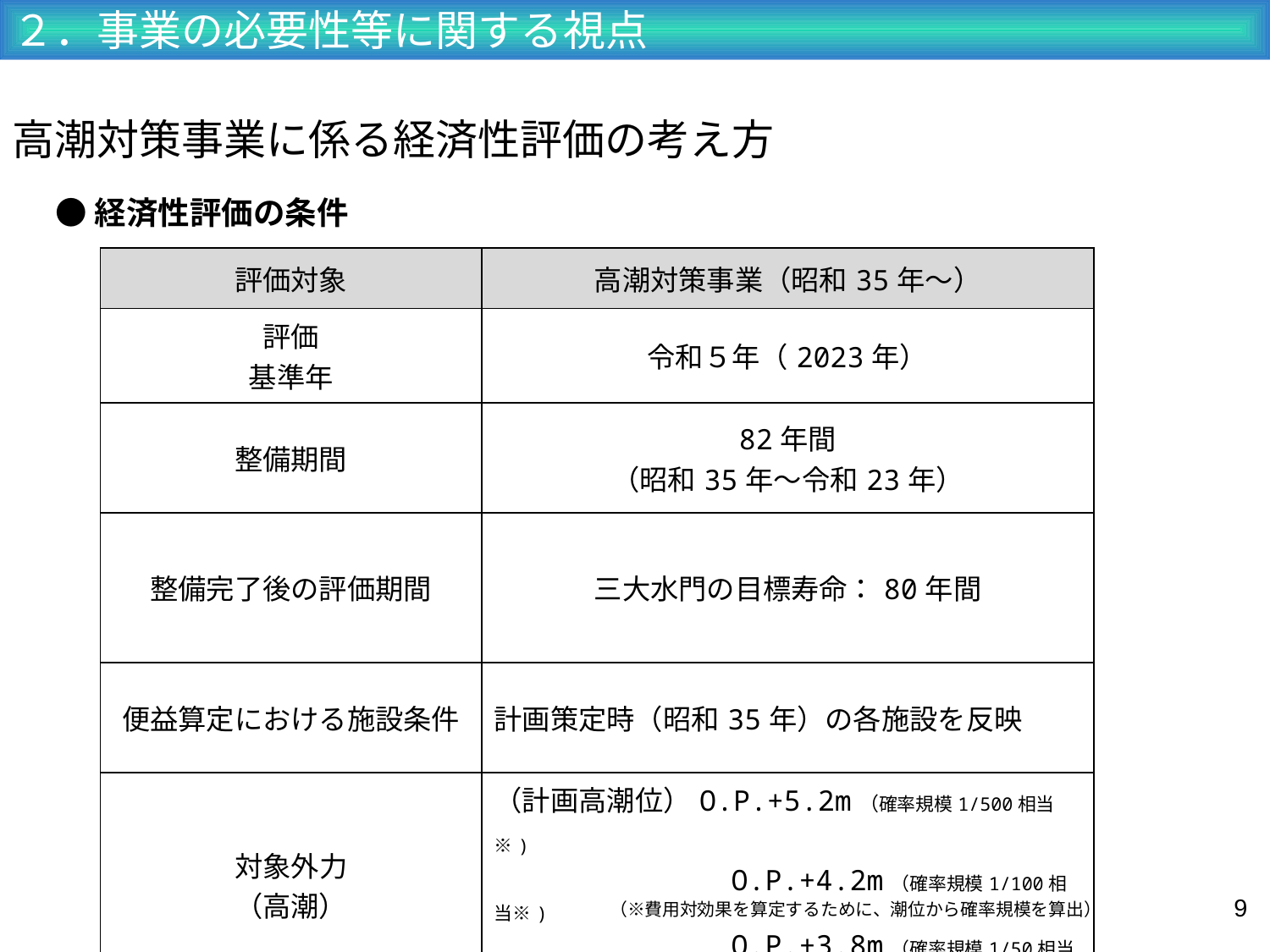

２．事業の必要性等に関する視点
高潮対策事業に係る経済性評価の考え方
●経済性評価の条件
| 評価対象 | 高潮対策事業（昭和35年～） |
| --- | --- |
| 評価 基準年 | 令和５年（2023年） |
| 整備期間 | 82年間 （昭和35年～令和23年） |
| 整備完了後の評価期間 | 三大水門の目標寿命：80年間 |
| 便益算定における施設条件 | 計画策定時（昭和35年）の各施設を反映 |
| 対象外力 （高潮） | （計画高潮位）O.P.+5.2m（確率規模1/500相当※)　　　　　 O.P.+4.2m（確率規模1/100相当※) O.P.+3.8m（確率規模1/50相当※) |
9
（※費用対効果を算定するために、潮位から確率規模を算出）